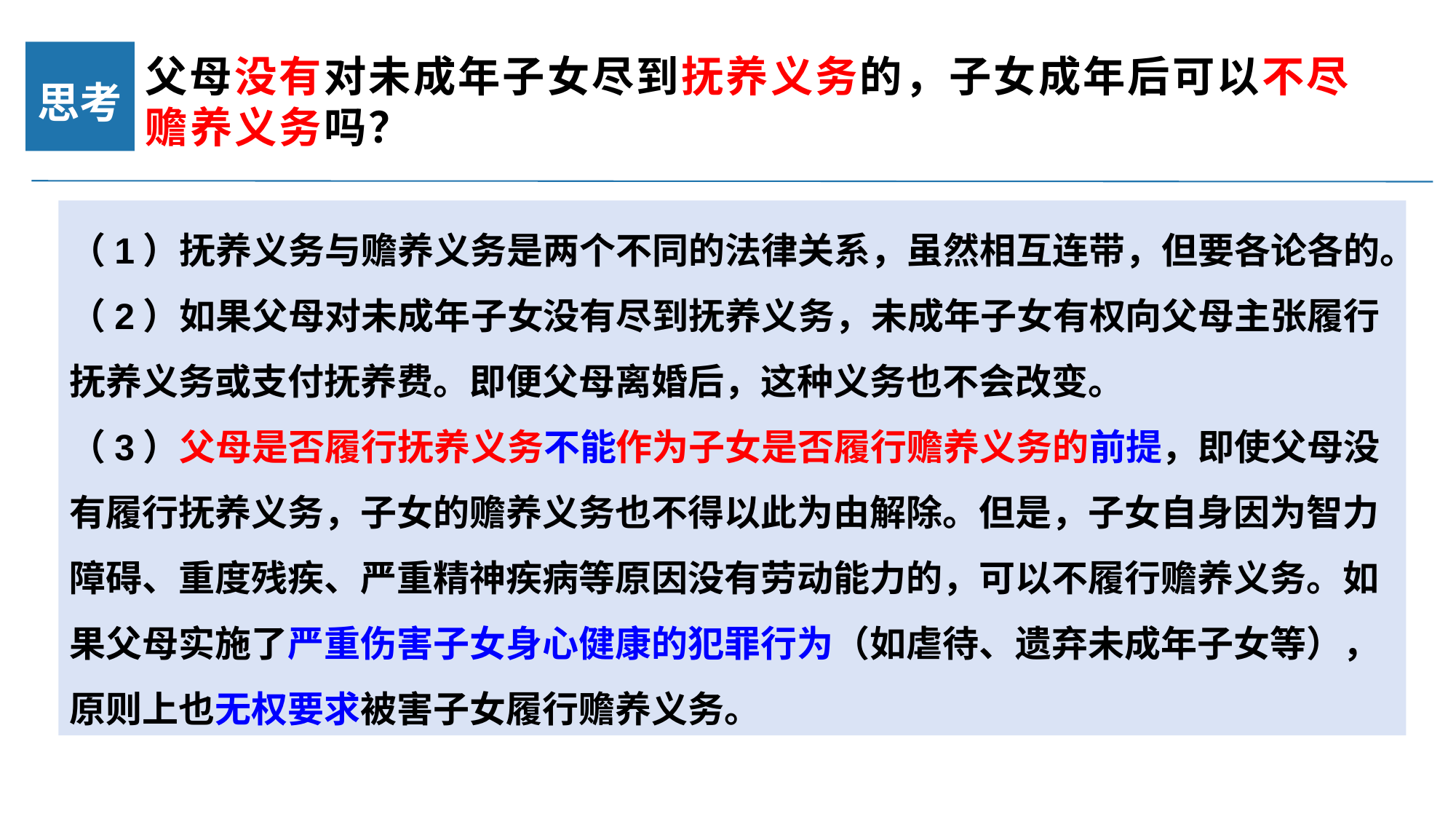

思考
父母没有对未成年子女尽到抚养义务的，子女成年后可以不尽赡养义务吗？
（1）抚养义务与赡养义务是两个不同的法律关系，虽然相互连带，但要各论各的。
（2）如果父母对未成年子女没有尽到抚养义务，未成年子女有权向父母主张履行抚养义务或支付抚养费。即便父母离婚后，这种义务也不会改变。
（3）父母是否履行抚养义务不能作为子女是否履行赡养义务的前提，即使父母没有履行抚养义务，子女的赡养义务也不得以此为由解除。但是，子女自身因为智力障碍、重度残疾、严重精神疾病等原因没有劳动能力的，可以不履行赡养义务。如果父母实施了严重伤害子女身心健康的犯罪行为（如虐待、遗弃未成年子女等），原则上也无权要求被害子女履行赡养义务。